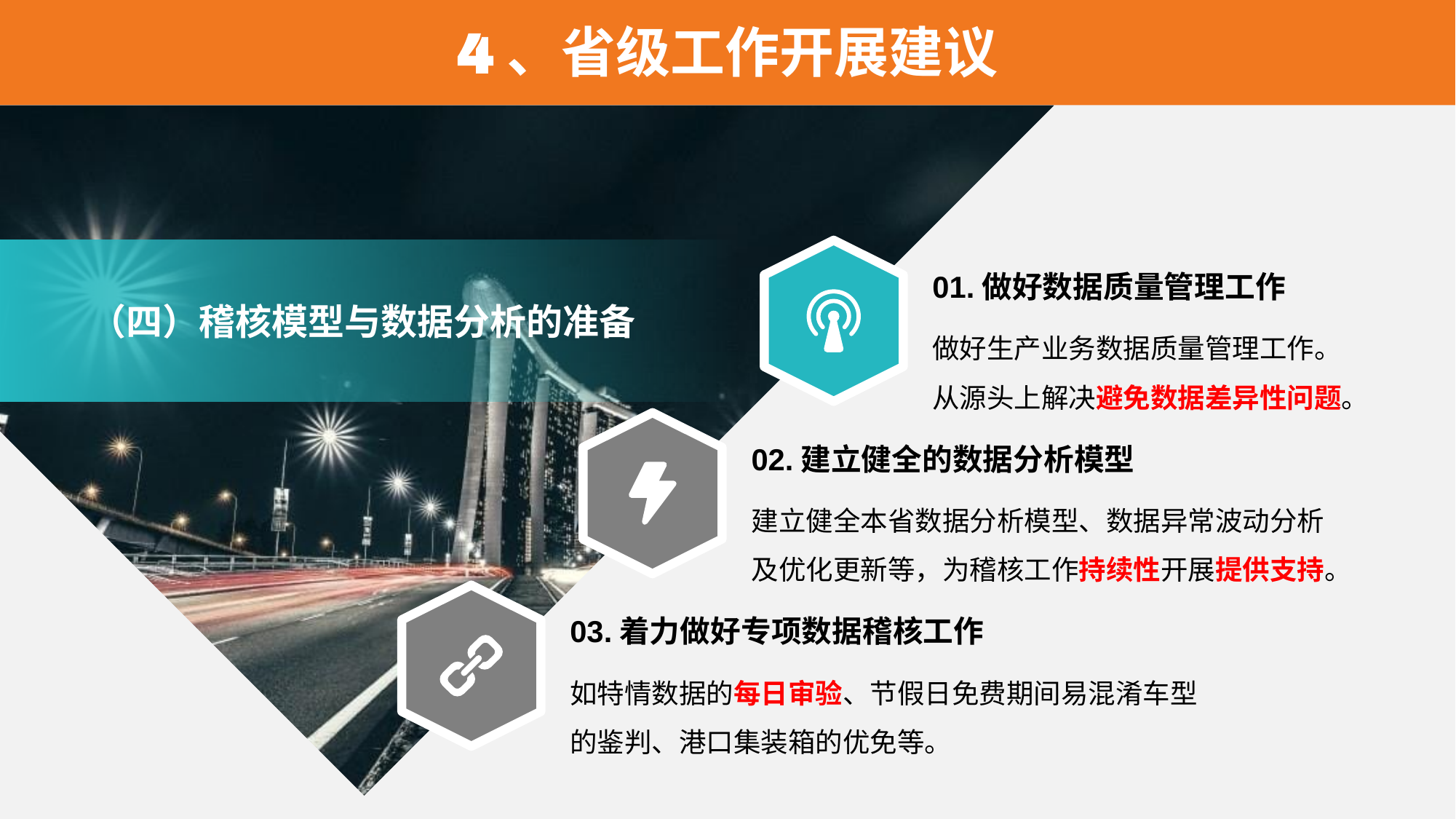

3.省级工作开展的建议
4、省级工作开展建议

（四）稽核模型与数据分析的准备

01.做好数据质量管理工作
做好生产业务数据质量管理工作。从源头上解决避免数据差异性问题。

02.建立健全的数据分析模型
建立健全本省数据分析模型、数据异常波动分析及优化更新等，为稽核工作持续性开展提供支持。

03.着力做好专项数据稽核工作
如特情数据的每日审验、节假日免费期间易混淆车型的鉴判、港口集装箱的优免等。